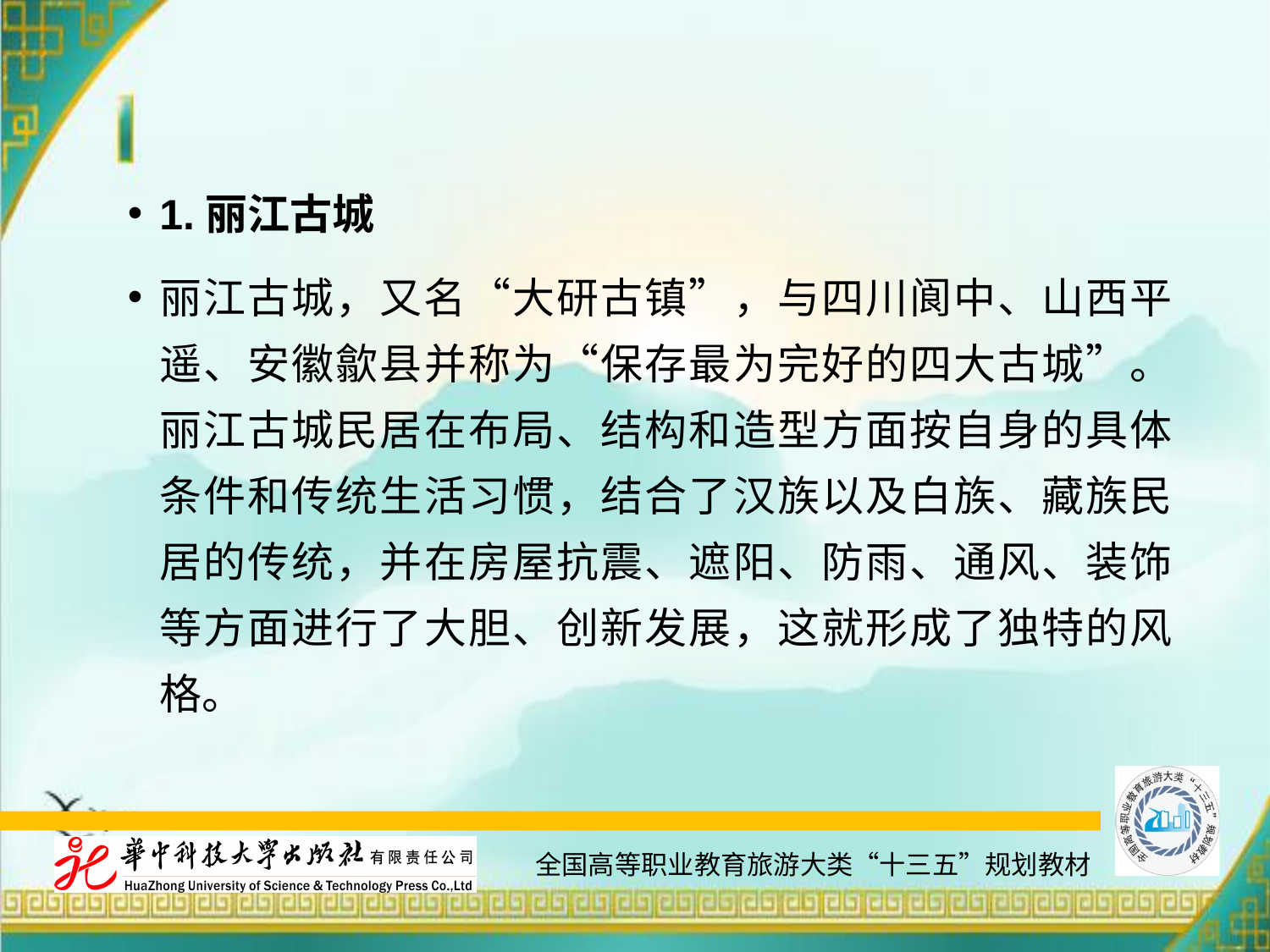

#
1.丽江古城
丽江古城，又名“大研古镇”，与四川阆中、山西平遥、安徽歙县并称为“保存最为完好的四大古城”。丽江古城民居在布局、结构和造型方面按自身的具体条件和传统生活习惯，结合了汉族以及白族、藏族民居的传统，并在房屋抗震、遮阳、防雨、通风、装饰等方面进行了大胆、创新发展，这就形成了独特的风格。